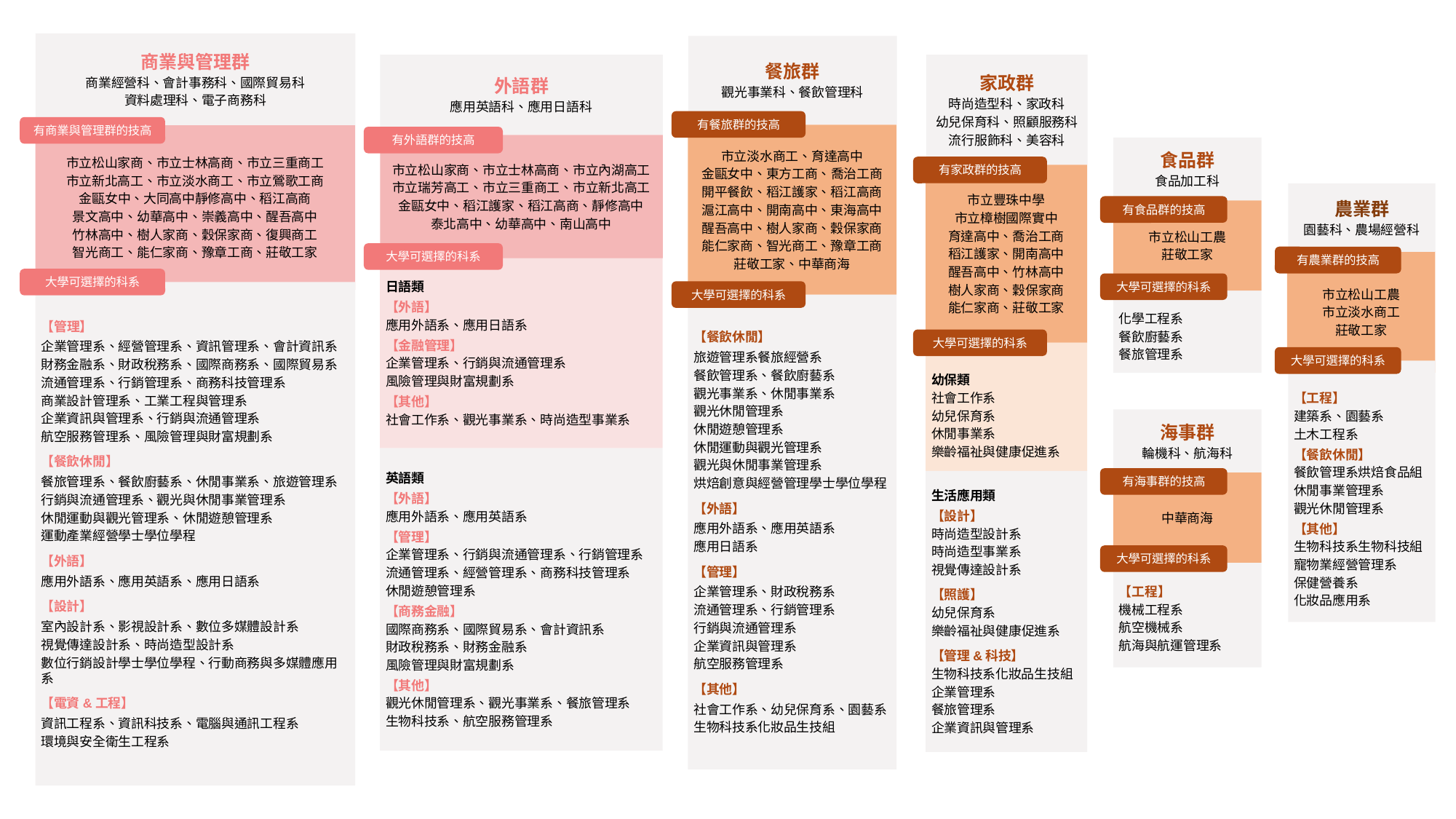

商業與管理群
商業經營科、會計事務科、國際貿易科
資料處理科、電子商務科
有商業與管理群的技高
市立松山家商、市立士林高商、市立三重商工
市立新北高工、市立淡水商工、市立鶯歌工商
金甌女中、大同高中靜修高中、稻江高商
景文高中、幼華高中、崇義高中、醒吾高中
竹林高中、樹人家商、穀保家商、復興商工
智光商工、能仁家商、豫章工商、莊敬工家
大學可選擇的科系
【管理】
企業管理系、經營管理系、資訊管理系、會計資訊系
財務金融系、財政稅務系、國際商務系、國際貿易系
流通管理系、行銷管理系、商務科技管理系
商業設計管理系、工業工程與管理系
企業資訊與管理系、行銷與流通管理系
航空服務管理系、風險管理與財富規劃系
【餐飲休閒】
餐旅管理系、餐飲廚藝系、休閒事業系、旅遊管理系
行銷與流通管理系、觀光與休閒事業管理系
休閒運動與觀光管理系、休閒遊憩管理系
運動產業經營學士學位學程
【外語】
應用外語系、應用英語系、應用日語系
【設計】
室內設計系、影視設計系、數位多媒體設計系
視覺傳達設計系、時尚造型設計系
數位行銷設計學士學位學程、行動商務與多媒體應用系
【電資&工程】
資訊工程系、資訊科技系、電腦與通訊工程系
環境與安全衛生工程系
餐旅群
觀光事業科、餐飲管理科
有餐旅群的技高
市立淡水商工、育達高中
金甌女中、東方工商、喬治工商
開平餐飲、稻江護家、稻江高商
滬江高中、開南高中、東海高中
醒吾高中、樹人家商、穀保家商
能仁家商、智光商工、豫章工商
莊敬工家、中華商海
大學可選擇的科系
【餐飲休閒】
旅遊管理系餐旅經營系
餐飲管理系、餐飲廚藝系
觀光事業系、休閒事業系
觀光休閒管理系
休閒遊憩管理系
休閒運動與觀光管理系
觀光與休閒事業管理系
烘焙創意與經營管理學士學位學程
【外語】
應用外語系、應用英語系
應用日語系
【管理】
企業管理系、財政稅務系
流通管理系、行銷管理系
行銷與流通管理系
企業資訊與管理系
航空服務管理系
【其他】
社會工作系、幼兒保育系、園藝系
生物科技系化妝品生技組
外語群
應用英語科、應用日語科
有外語群的技高
市立松山家商、市立士林高商、市立內湖高工
市立瑞芳高工、市立三重商工、市立新北高工
金甌女中、稻江護家、稻江高商、靜修高中
泰北高中、幼華高中、南山高中
大學可選擇的科系
日語類
【外語】
應用外語系、應用日語系
【金融管理】
企業管理系、行銷與流通管理系
風險管理與財富規劃系
【其他】
社會工作系、觀光事業系、時尚造型事業系
英語類
【外語】
應用外語系、應用英語系
【管理】
企業管理系、行銷與流通管理系、行銷管理系
流通管理系、經營管理系、商務科技管理系
休閒遊憩管理系
【商務金融】
國際商務系、國際貿易系、會計資訊系
財政稅務系、財務金融系
風險管理與財富規劃系
【其他】
觀光休閒管理系、觀光事業系、餐旅管理系
生物科技系、航空服務管理系
家政群
時尚造型科、家政科
幼兒保育科、照顧服務科
流行服飾科、美容科
有家政群的技高
市立豐珠中學
市立樟樹國際實中
育達高中、喬治工商
稻江護家、開南高中
醒吾高中、竹林高中
樹人家商、穀保家商
能仁家商、莊敬工家
大學可選擇的科系

幼保類
社會工作系
幼兒保育系
休閒事業系
樂齡福祉與健康促進系
生活應用類
【設計】
時尚造型設計系
時尚造型事業系
視覺傳達設計系
【照護】
幼兒保育系
樂齡福祉與健康促進系
【管理&科技】
生物科技系化妝品生技組
企業管理系
餐旅管理系
企業資訊與管理系
食品群
食品加工科
有食品群的技高
市立松山工農
莊敬工家
大學可選擇的科系

化學工程系
餐飲廚藝系
餐旅管理系
海事群
輪機科、航海科
有海事群的技高
中華商海
大學可選擇的科系

【工程】
機械工程系
航空機械系
航海與航運管理系
農業群
園藝科、農場經營科
有農業群的技高
市立松山工農
市立淡水商工
莊敬工家
大學可選擇的科系

【工程】
建築系、園藝系
土木工程系
【餐飲休閒】
餐飲管理系烘焙食品組
休閒事業管理系
觀光休閒管理系
【其他】
生物科技系生物科技組
寵物業經營管理系
保健營養系
化妝品應用系